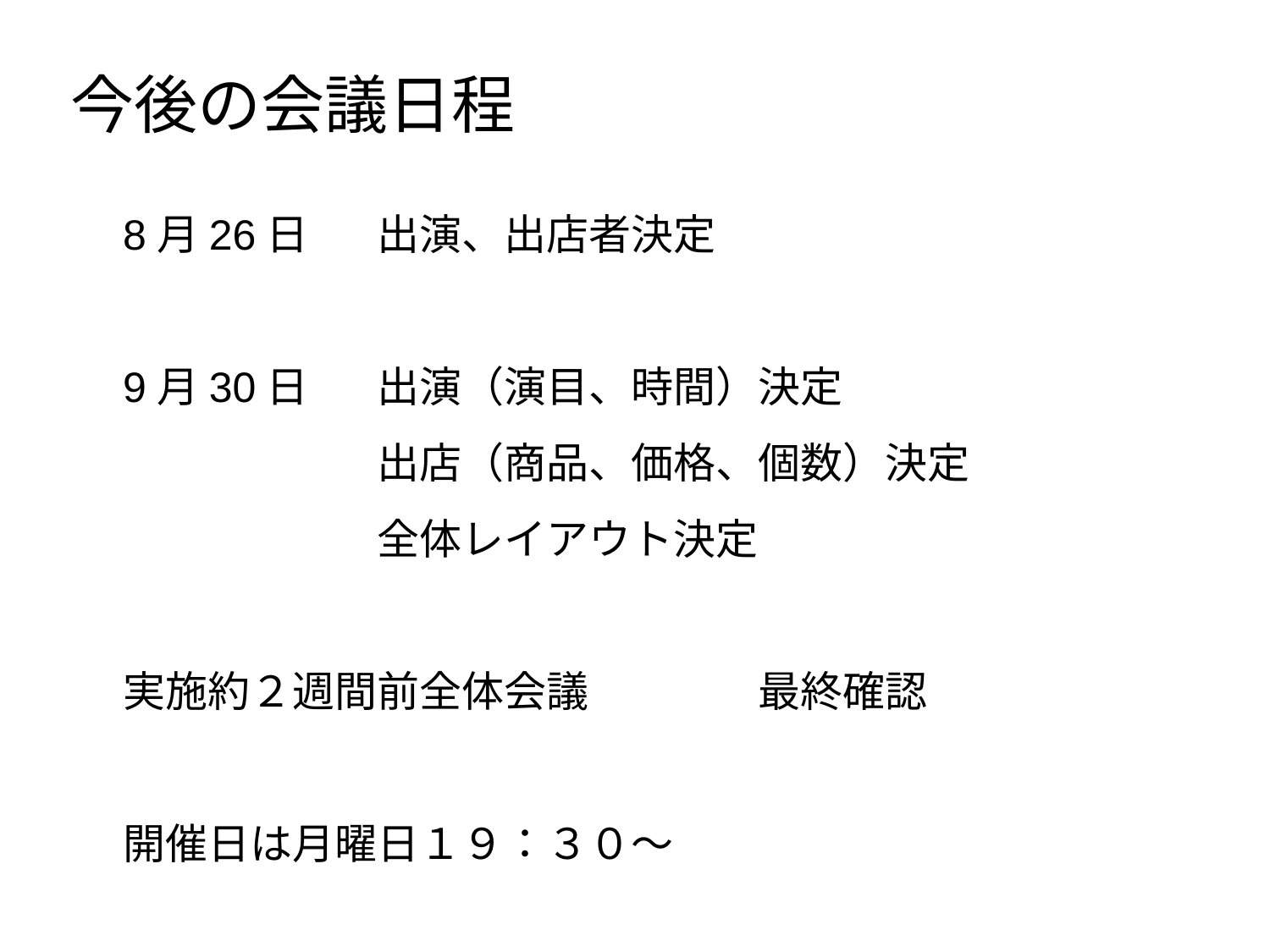

今後の会議日程
8月26日	出演、出店者決定

9月30日	出演（演目、時間）決定
		出店（商品、価格、個数）決定
		全体レイアウト決定

実施約２週間前全体会議		最終確認

開催日は月曜日１９：３０～